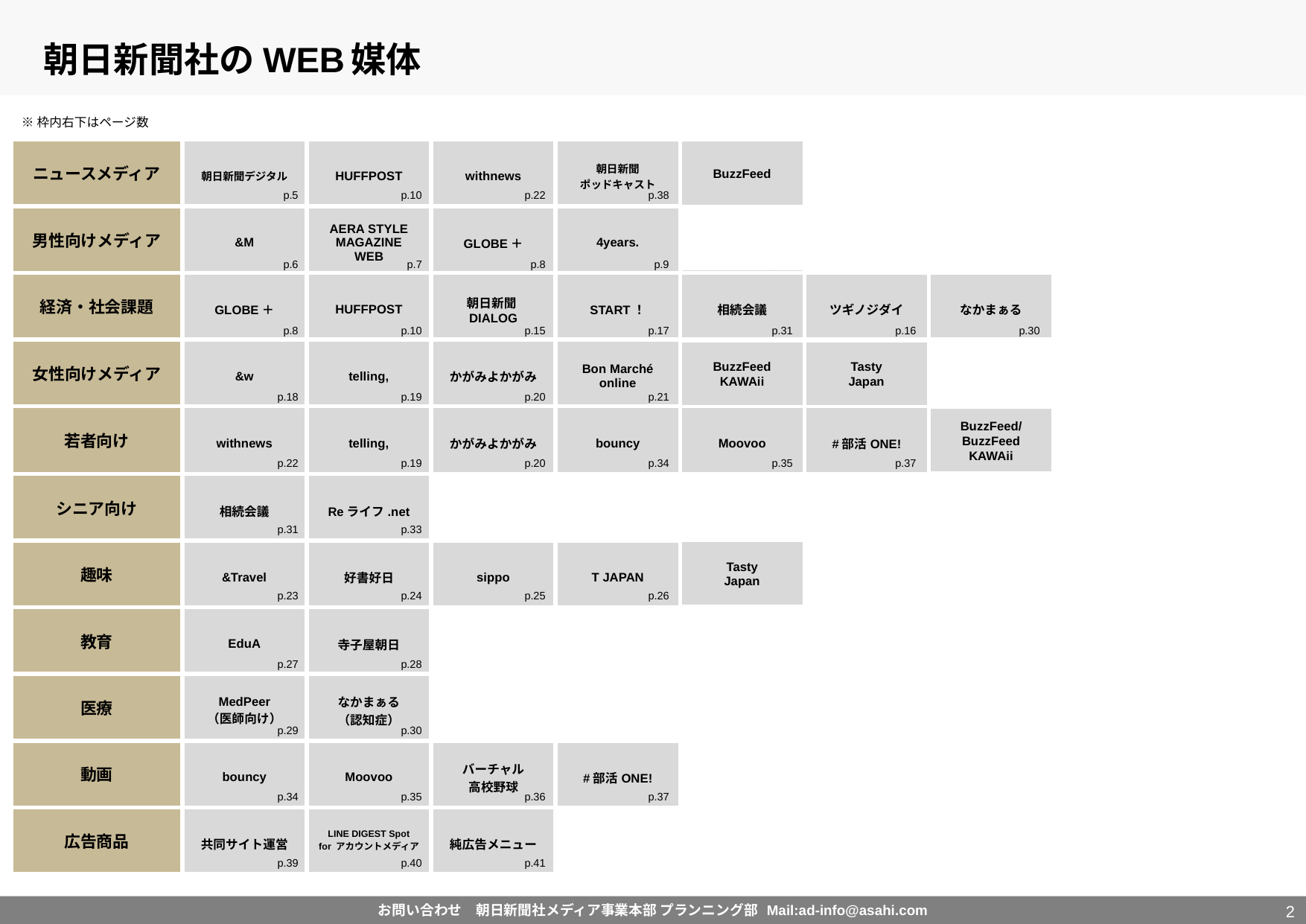

朝日新聞社のWEB媒体
※枠内右下はページ数
| ニュースメディア | 朝日新聞デジタル | HUFFPOST | withnews | 朝日新聞 ポッドキャスト |  |  |  |
| --- | --- | --- | --- | --- | --- | --- | --- |
| 男性向けメディア | &M | AERA STYLE MAGAZINE WEB | GLOBE＋ | 4years. | GAMEクロス |  |  |
| 経済・社会課題 | GLOBE＋ | HUFFPOST | 朝日新聞DIALOG | START！ | 相続会議 | ツギノジダイ | なかまぁる |
| 女性向けメディア | &w | telling, | かがみよかがみ | Bon Marché online |  |  |  |
| 若者向け | withnews | telling, | かがみよかがみ | bouncy | Moovoo | #部活ONE! | GAMEクロス |
| シニア向け | 相続会議 | Reライフ.net |  |  |  |  |  |
| 趣味 | &Travel | 好書好日 | sippo | T JAPAN | GAMEクロス |  |  |
| 教育 | EduA | 寺子屋朝日 |  |  |  |  |  |
| 医療 | MedPeer （医師向け） | なかまぁる （認知症） |  |  |  |  |  |
| 動画 | bouncy | Moovoo | バーチャル 高校野球 | #部活ONE! |  |  |  |
| 広告商品 | 共同サイト運営 | LINE DIGEST Spot for アカウントメディア | 純広告メニュー |  |  |  |  |
| p.5 | p.10 | p.22 | p.38 |  | p.11 |  |  |  |  |
| --- | --- | --- | --- | --- | --- | --- | --- | --- | --- |
| p.6 | p.7 | p.8 | p.9 |  | p.18 |  |  |  |  |
| p.8 | p.10 | p.15 | p.17 |  | p.31 | p.16 | p.30 |  |  |
| p.18 | p.19 | p.20 | p.21 |  | p.12 | p.14 |  |  |  |
| p.22 | p.19 | p.20 | p.34 |  | p.35 | p.37 | p.11 |  |  |
| p.31 | p.33 |  |  |  |  |  |  |  |  |
| p.23 | p.24 | p.25 | p.26 |  | p.14 |  |  |  |  |
| p.27 | p.28 |  |  |  |  |  |  |  |  |
| p.29 | p.30 |  |  |  |  |  |  |  |  |
| p.34 | p.35 | p.36 | p.37 |  |  |  |  |  |  |
| p.39 | p.40 | p.41 |  |  |  |  |  |  |  |
BuzzFeed

BuzzFeed
KAWAii
Tasty
Japan
BuzzFeed/
BuzzFeed
KAWAii
Tasty
Japan